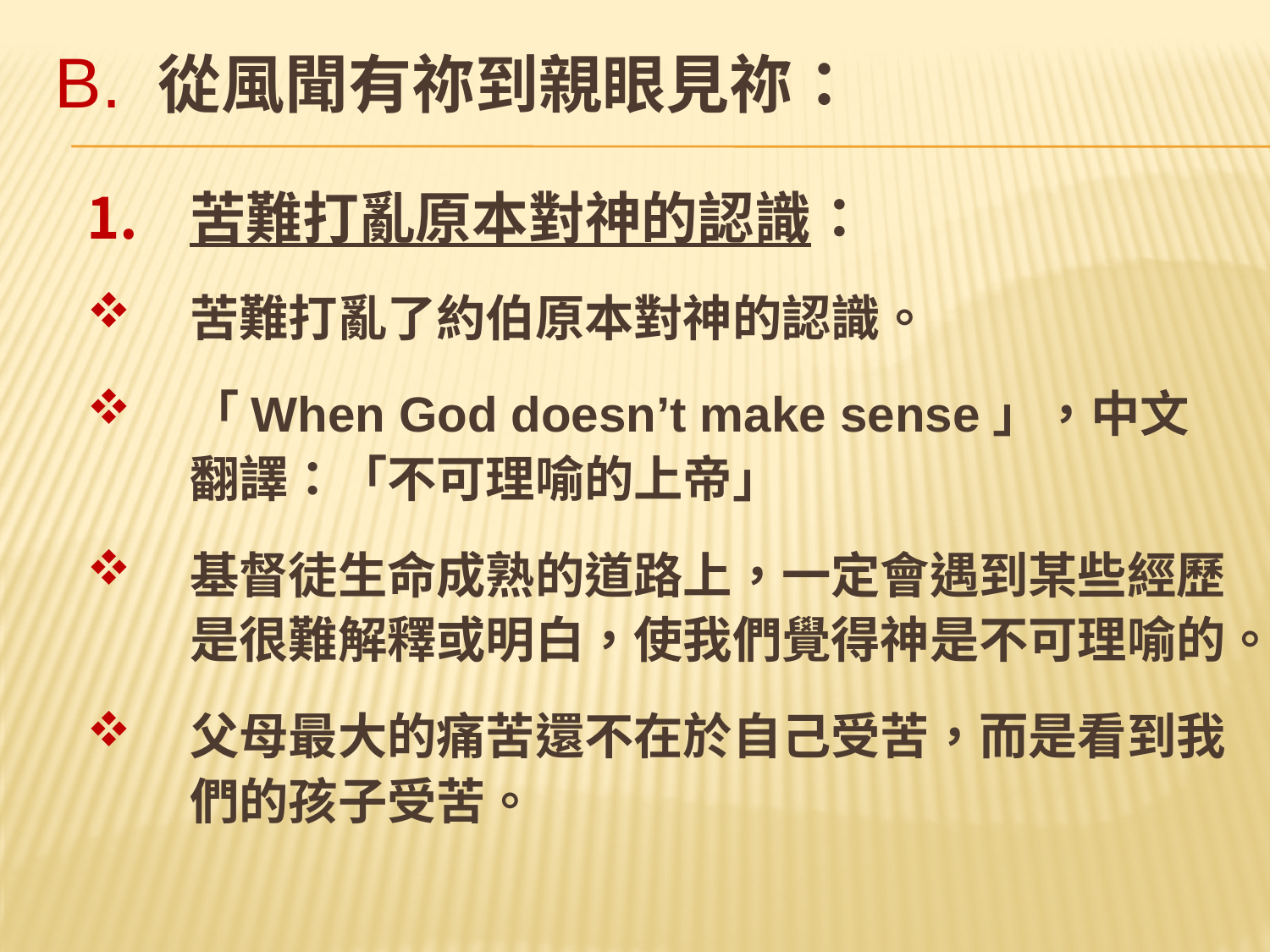

# B. 從風聞有祢到親眼見祢：
苦難打亂原本對神的認識：
苦難打亂了約伯原本對神的認識。
「When God doesn’t make sense」，中文翻譯：「不可理喻的上帝」
基督徒生命成熟的道路上，一定會遇到某些經歷是很難解釋或明白，使我們覺得神是不可理喻的。
父母最大的痛苦還不在於自己受苦，而是看到我們的孩子受苦。